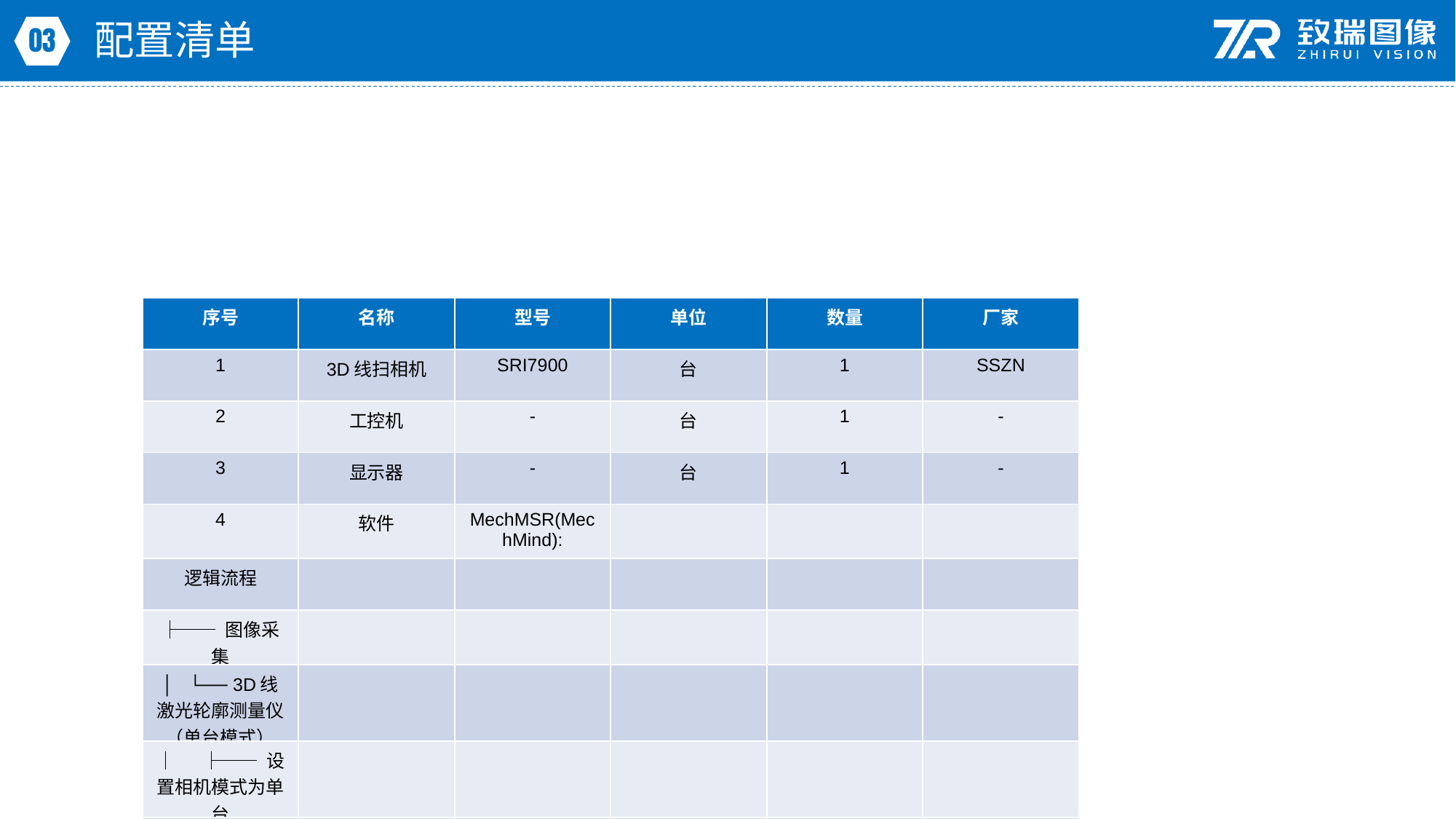

配置清单
03
| 序号 | 名称 | 型号 | 单位 | 数量 | 厂家 |
| --- | --- | --- | --- | --- | --- |
| 1 | 3D线扫相机 | SRI7900 | 台 | 1 | SSZN |
| 2 | 工控机 | - | 台 | 1 | - |
| 3 | 显示器 | - | 台 | 1 | - |
| 4 | 软件 | MechMSR(MechMind): |  |  |  |
| 逻辑流程 |  |  |  |  |  |
| ├── 图像采集 |  |  |  |  |  |
| │ └── 3D线激光轮廓测量仪（单台模式） |  |  |  |  |  |
| │ ├── 设置相机模式为单台 |  |  |  |  |  |
| │ ├── 开启数据采集状态（软触发） |  |  |  |  |  |
| │ ├── 配置扫描行数与Y轴分辨率匹配产品尺寸 |  |  |  |  |  |
| │ └── 设置超时时间大于单帧采集时间（约0.3s） |  |  |  |  |  |
| ├── 预处理 |  |  |  |  |  |
| │ ├── 表面点过滤（通过法向） |  |  |  |  |  |
| │ │ ├── 使用特征区域框选产品高度方向区域 |  |  |  |  |  |
| │ │ ├── 法向量最大角度设为60°（过滤倾斜噪点） |  |  |  |  |  |
| │ │ └── 噪声去除等级设为中度 |  |  |  |  |  |
| │ └── 表面预处理（空缺填充+高斯滤波） |  |  |  |  |  |
| │ ├── 空缺填充方法 | 套 | 1 | MechMSR(MechMind): |  |  |
| 逻辑流程 |  |  |  |  |  |
| ├── 图像采集 |  |  |  |  |  |
| │ └── 3D线激光轮廓测量仪（单台模式） |  |  |  |  |  |
| │ ├── 设置相机模式为单台 |  |  |  |  |  |
| │ ├── 开启数据采集状态（软触发） |  |  |  |  |  |
| │ ├── 配置扫描行数与Y轴分辨率匹配产品尺寸 |  |  |  |  |  |
| │ └── 设置超时时间大于单帧采集时间（约0.3s） |  |  |  |  |  |
| ├── 预处理 |  |  |  |  |  |
| │ ├── 表面点过滤（通过法向） |  |  |  |  |  |
| │ │ ├── 使用特征区域框选产品高度方向区域 |  |  |  |  |  |
| │ │ ├── 法向量最大角度设为60°（过滤倾斜噪点） |  |  |  |  |  |
| │ │ └── 噪声去除等级设为中度 |  |  |  |  |  |
| │ └── 表面预处理（空缺填充+高斯滤波） |  |  |  |  |  |
| │ ├── 空缺填充方法 |  |  |  |  |  |